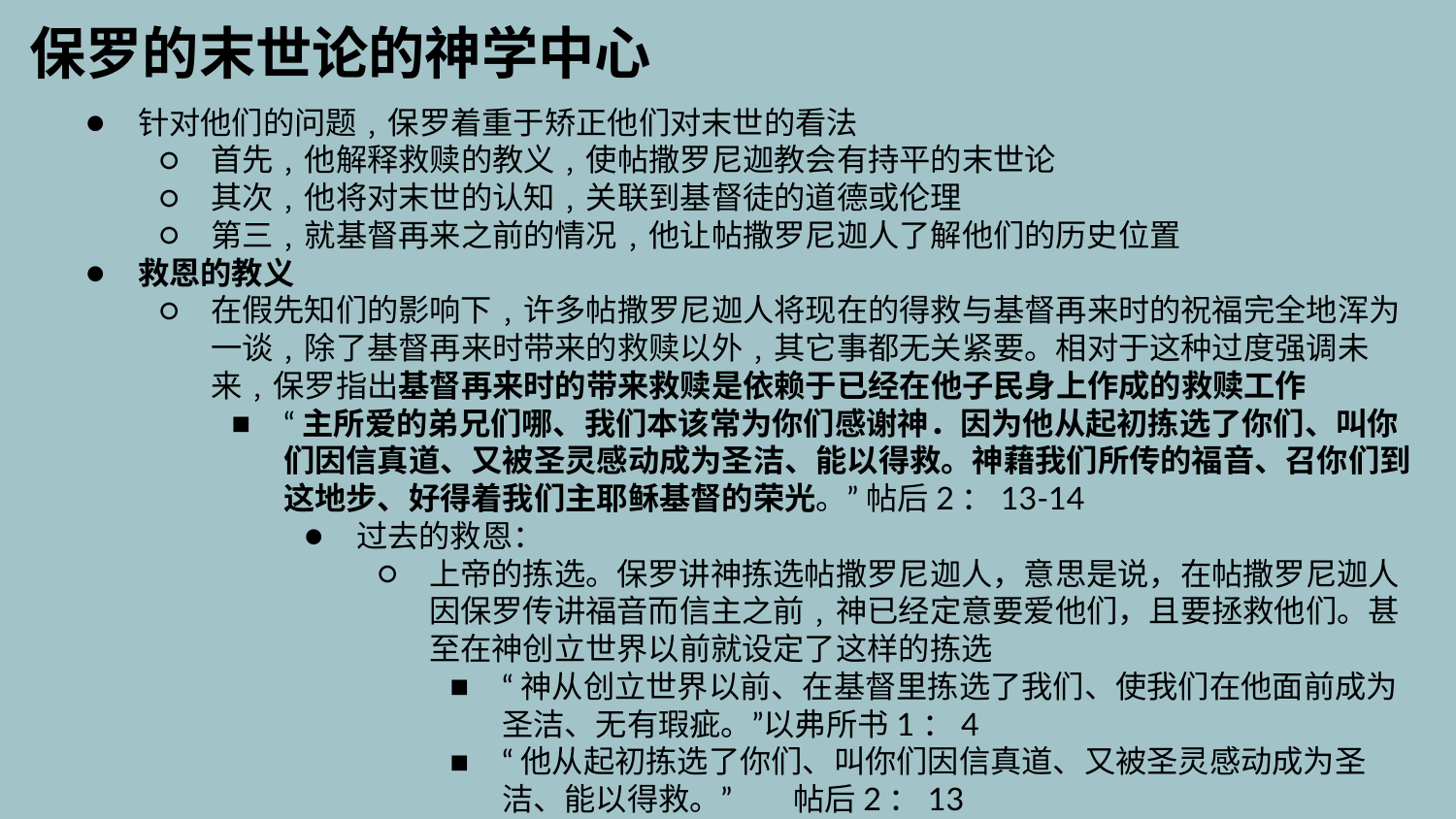

保罗的末世论的神学中心
针对他们的问题﹐保罗着重于矫正他们对末世的看法
首先﹐他解释救赎的教义﹐使帖撒罗尼迦教会有持平的末世论
其次﹐他将对末世的认知﹐关联到基督徒的道德或伦理
第三﹐就基督再来之前的情况﹐他让帖撒罗尼迦人了解他们的历史位置
救恩的教义
在假先知们的影响下﹐许多帖撒罗尼迦人将现在的得救与基督再来时的祝福完全地浑为一谈﹐除了基督再来时带来的救赎以外﹐其它事都无关紧要。相对于这种过度强调未来﹐保罗指出基督再来时的带来救赎是依赖于已经在他子民身上作成的救赎工作
“主所爱的弟兄们哪、我们本该常为你们感谢神．因为他从起初拣选了你们、叫你们因信真道、又被圣灵感动成为圣洁、能以得救。神藉我们所传的福音、召你们到这地步、好得着我们主耶稣基督的荣光。”	帖后2：13-14
过去的救恩：
上帝的拣选。保罗讲神拣选帖撒罗尼迦人，意思是说，在帖撒罗尼迦人因保罗传讲福音而信主之前﹐神已经定意要爱他们，且要拯救他们。甚至在神创立世界以前就设定了这样的拣选
“神从创立世界以前、在基督里拣选了我们、使我们在他面前成为圣洁、无有瑕疵。”以弗所书1：4
“他从起初拣选了你们、叫你们因信真道、又被圣灵感动成为圣洁、能以得救。”	帖后2：13